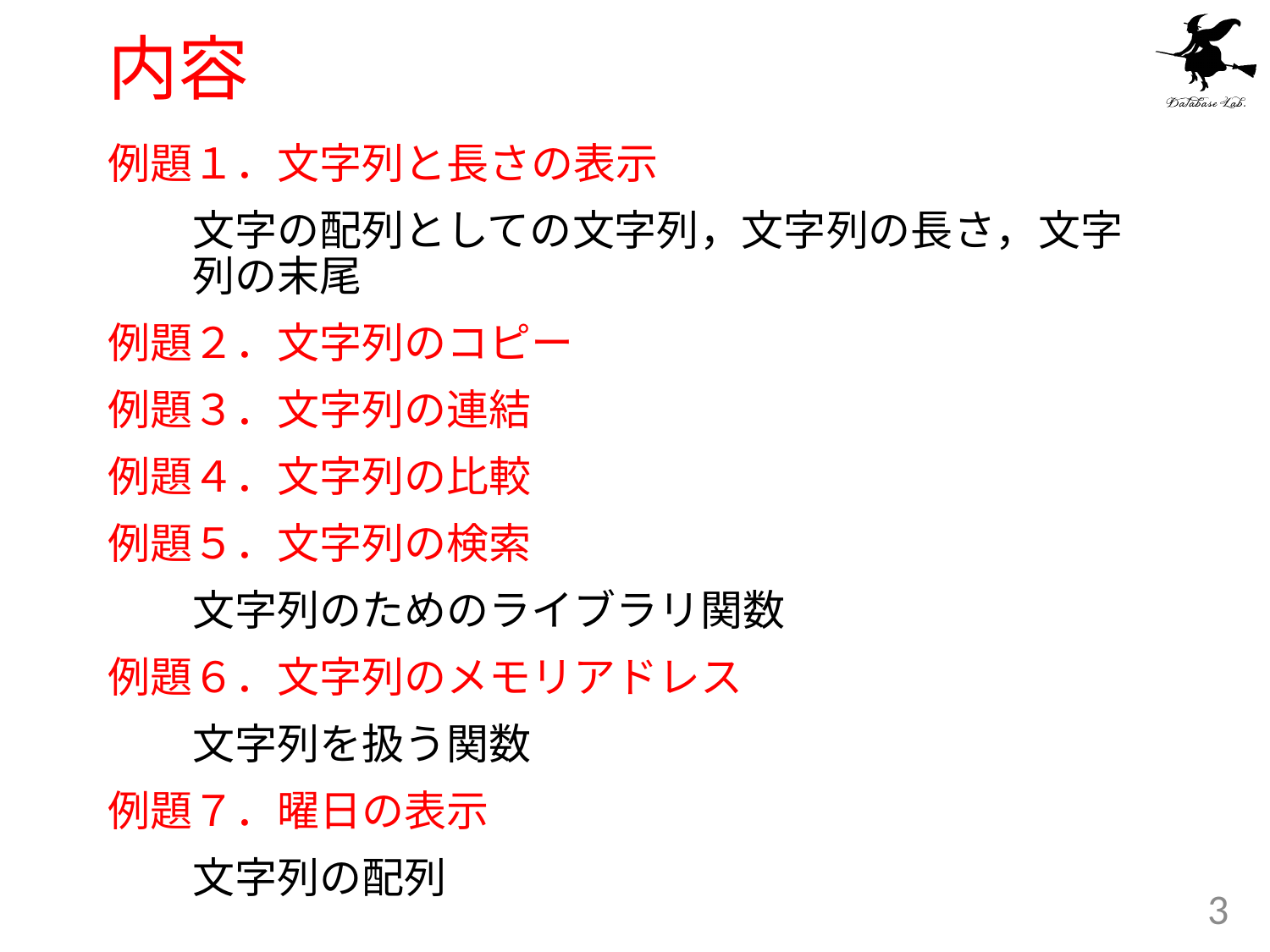

# 内容
例題１．文字列と長さの表示
	文字の配列としての文字列，文字列の長さ，文字列の末尾
例題２．文字列のコピー
例題３．文字列の連結
例題４．文字列の比較
例題５．文字列の検索
	文字列のためのライブラリ関数
例題６．文字列のメモリアドレス
	文字列を扱う関数
例題７．曜日の表示
	文字列の配列
3